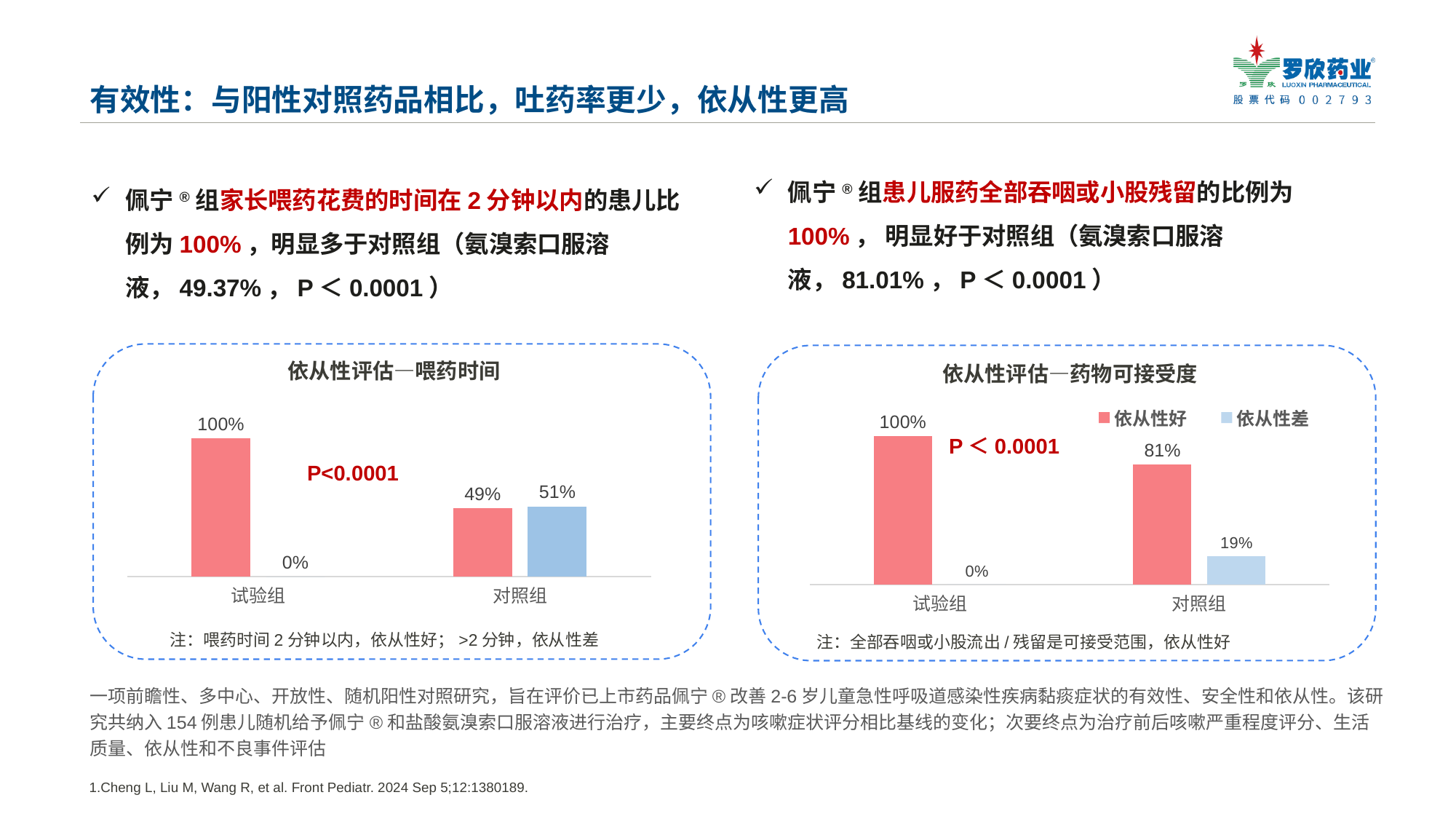

# 有效性：与阳性对照药品相比，吐药率更少，依从性更高
佩宁®组家长喂药花费的时间在2分钟以内的患儿比例为100%，明显多于对照组（氨溴索口服溶液，49.37%，P＜0.0001）
佩宁®组患儿服药全部吞咽或小股残留的比例为100%， 明显好于对照组（氨溴索口服溶液，81.01%，P＜0.0001）

 依从性评估—喂药时间

### Chart

| Category | 依从性好 | 依从性差 |
|---|---|---|
| 试验组 | 1.0 | 0.0 |
| 对照组 | 0.4937 | 0.5063 |
 依从性评估—药物可接受度

### Chart

| Category | 依从性好 | 依从性差 |
|---|---|---|
| 试验组 | 1.0 | 0.0 |
| 对照组 | 0.8101 | 0.1899 |
P＜0.0001
P<0.0001
注：喂药时间2分钟以内，依从性好；>2分钟，依从性差
注：全部吞咽或小股流出/残留是可接受范围，依从性好
一项前瞻性、多中心、开放性、随机阳性对照研究，旨在评价已上市药品佩宁®改善2-6岁儿童急性呼吸道感染性疾病黏痰症状的有效性、安全性和依从性。该研究共纳入154例患儿随机给予佩宁®和盐酸氨溴索口服溶液进行治疗，主要终点为咳嗽症状评分相比基线的变化；次要终点为治疗前后咳嗽严重程度评分、生活质量、依从性和不良事件评估
7
Cheng L, Liu M, Wang R, et al. Front Pediatr. 2024 Sep 5;12:1380189.